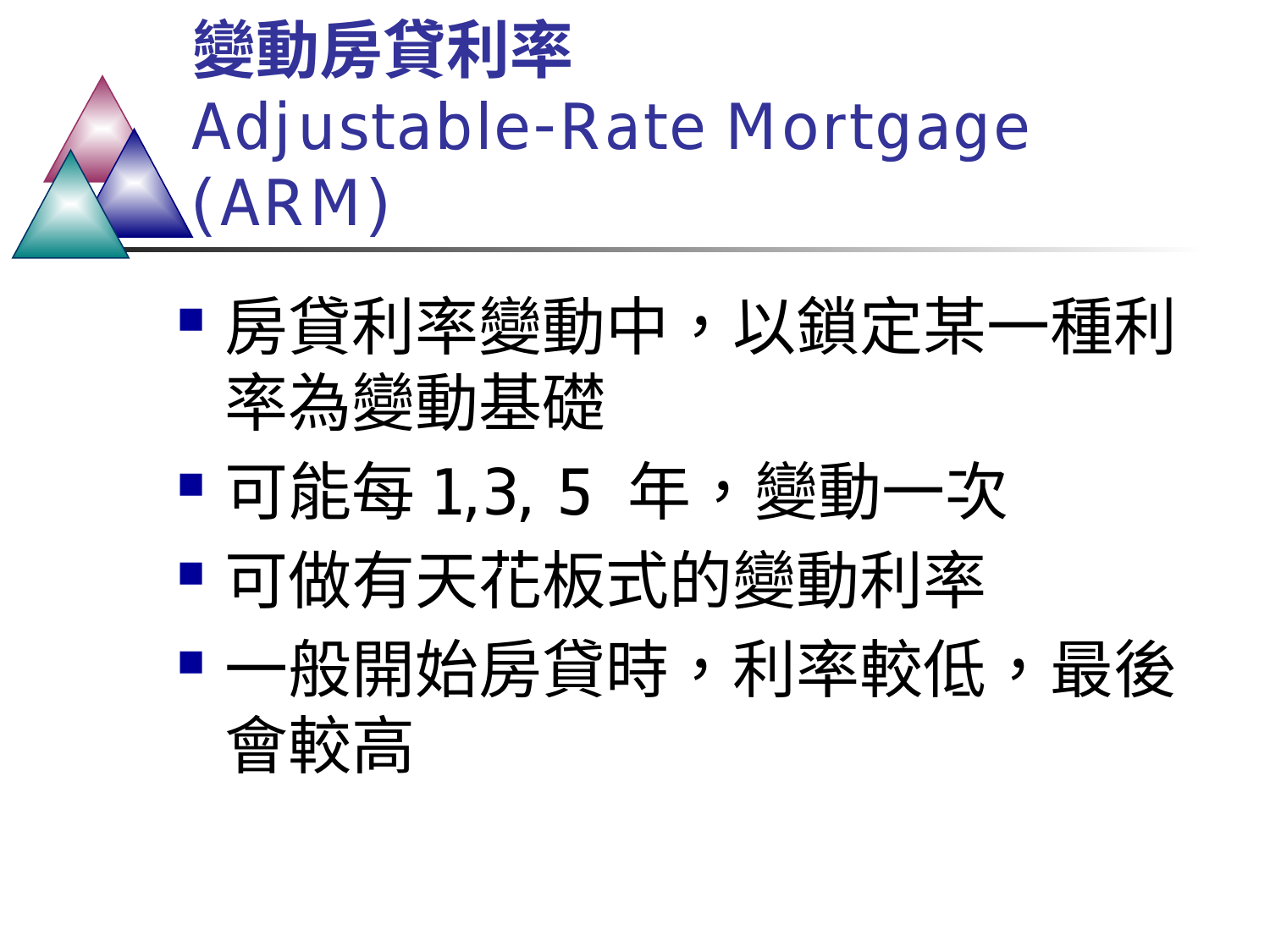

# 變動房貸利率 Adjustable-Rate Mortgage (ARM)
房貸利率變動中，以鎖定某一種利率為變動基礎
可能每1,3, 5 年，變動一次
可做有天花板式的變動利率
一般開始房貸時，利率較低，最後會較高